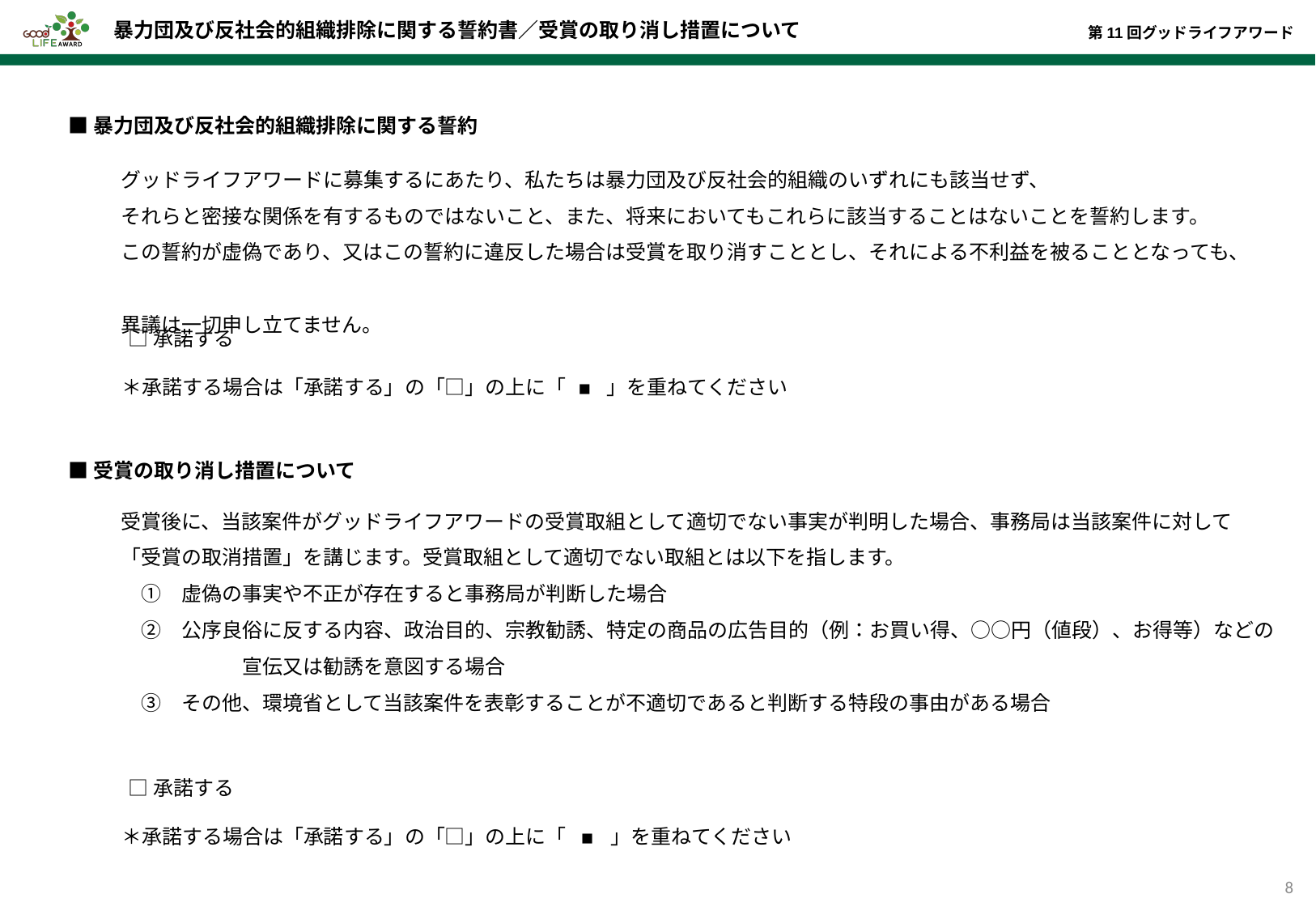

暴力団及び反社会的組織排除に関する誓約書／受賞の取り消し措置について
■暴力団及び反社会的組織排除に関する誓約
グッドライフアワードに募集するにあたり、私たちは暴力団及び反社会的組織のいずれにも該当せず、
それらと密接な関係を有するものではないこと、また、将来においてもこれらに該当することはないことを誓約します。
この誓約が虚偽であり、又はこの誓約に違反した場合は受賞を取り消すこととし、それによる不利益を被ることとなっても、
異議は一切申し立てません。
 　□ 承諾する

    ＊承諾する場合は「承諾する」の「□」の上に「         」を重ねてください

■
■受賞の取り消し措置について
受賞後に、当該案件がグッドライフアワードの受賞取組として適切でない事実が判明した場合、事務局は当該案件に対して
「受賞の取消措置」を講じます。受賞取組として適切でない取組とは以下を指します。
　①　虚偽の事実や不正が存在すると事務局が判断した場合
　②　公序良俗に反する内容、政治目的、宗教勧誘、特定の商品の広告目的（例：お買い得、○○円（値段）、お得等）などの
	宣伝又は勧誘を意図する場合
　③　その他、環境省として当該案件を表彰することが不適切であると判断する特段の事由がある場合
 　□ 承諾する

    ＊承諾する場合は「承諾する」の「□」の上に「          」を重ねてください

■